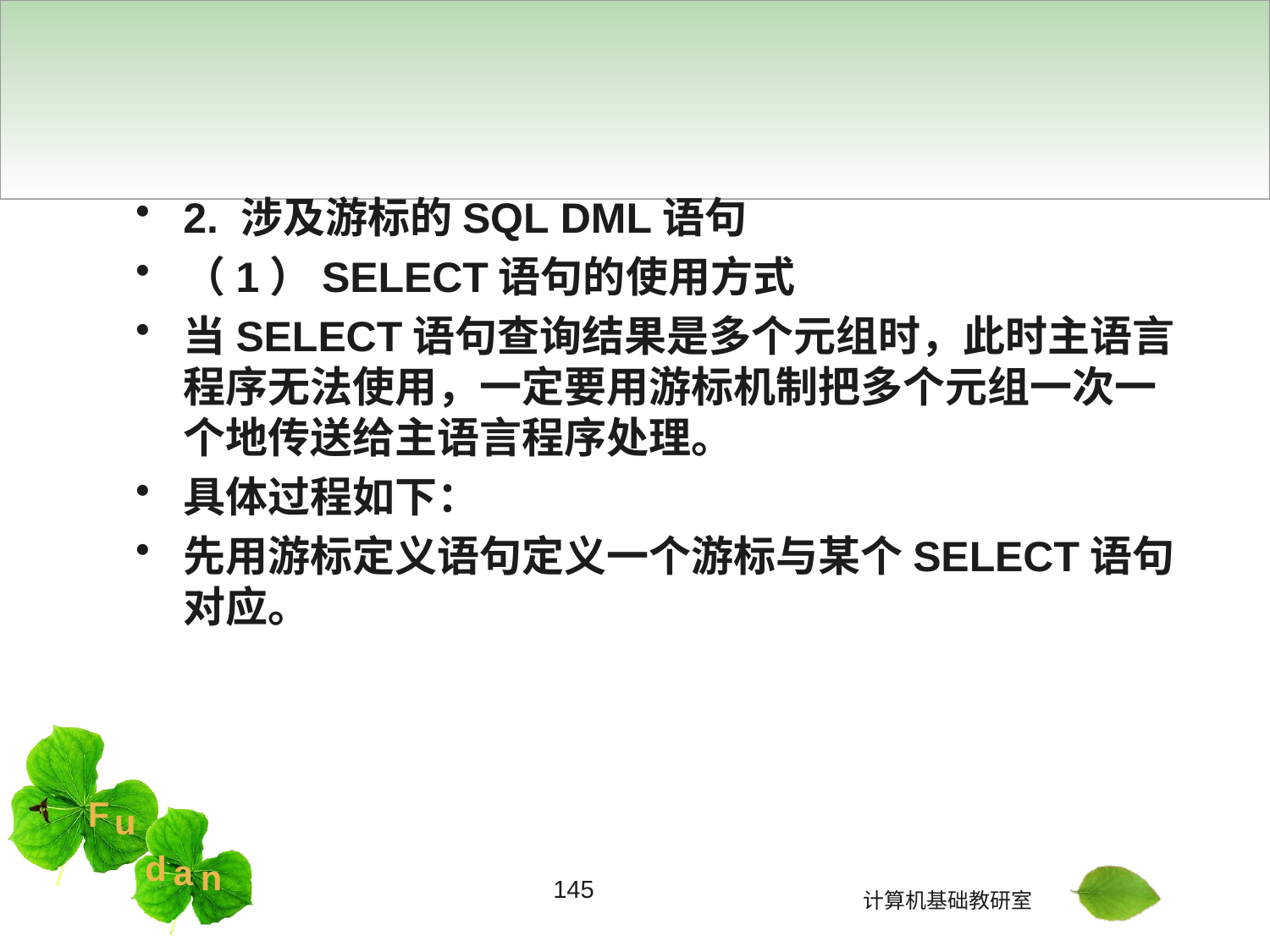

#
2. 涉及游标的SQL DML语句
（1）SELECT语句的使用方式
当SELECT语句查询结果是多个元组时，此时主语言程序无法使用，一定要用游标机制把多个元组一次一个地传送给主语言程序处理。
具体过程如下：
先用游标定义语句定义一个游标与某个SELECT语句对应。

145